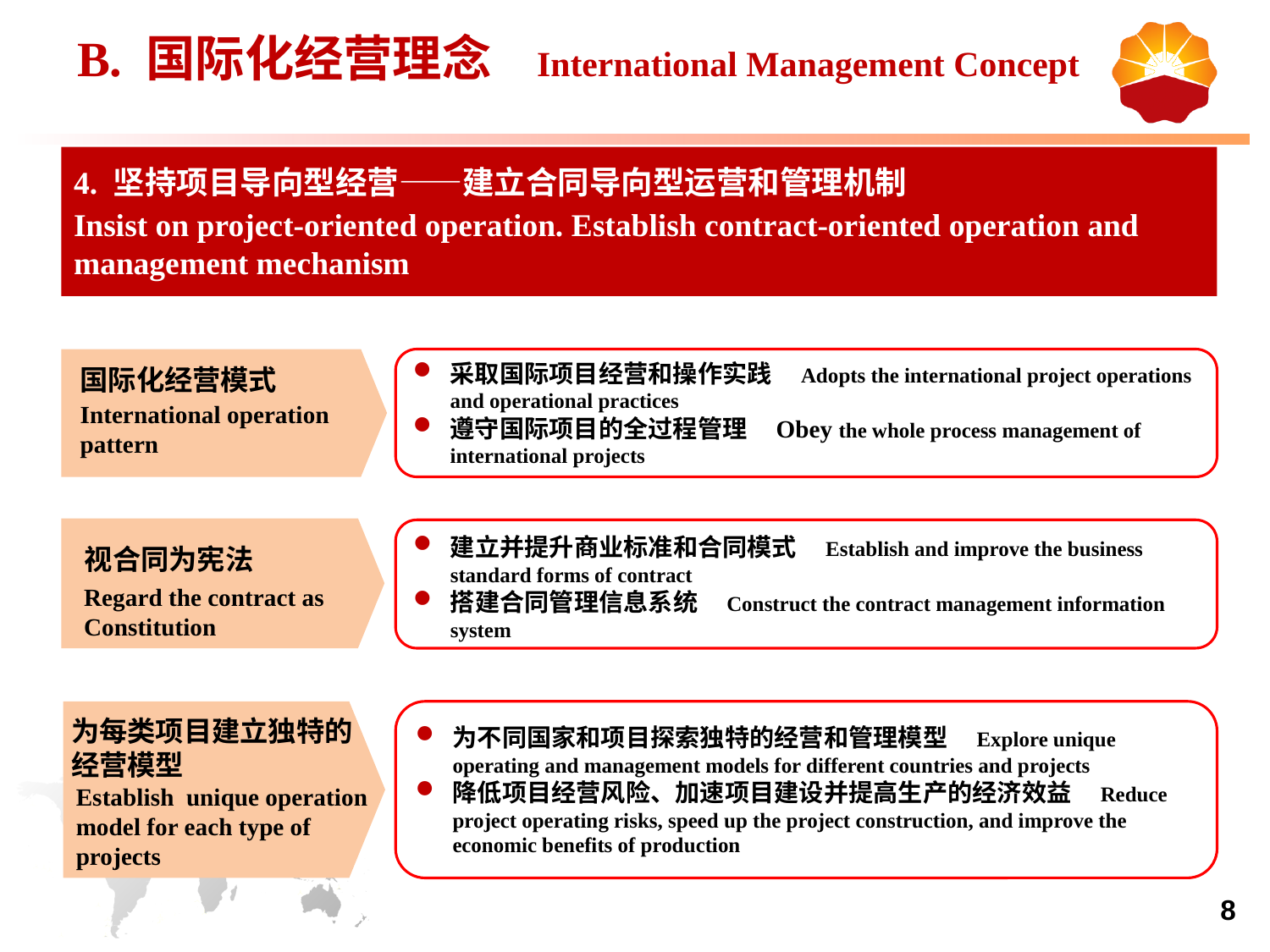

B. 国际化经营理念   International Management Concept
4. 坚持项目导向型经营——建立合同导向型运营和管理机制
Insist on project-oriented operation. Establish contract-oriented operation and management mechanism

采取国际项目经营和操作实践    Adopts the international project operations and operational practices
遵守国际项目的全过程管理    Obey the whole process management of international projects
国际化经营模式
International operation pattern

视合同为宪法
Regard the contract as Constitution
建立并提升商业标准和合同模式    Establish and improve the business standard forms of contract
搭建合同管理信息系统    Construct the contract management information system

为每类项目建立独特的经营模型
Establish  unique operation model for each type of projects
为不同国家和项目探索独特的经营和管理模型    Explore unique operating and management models for different countries and projects
降低项目经营风险、加速项目建设并提高生产的经济效益    Reduce project operating risks, speed up the project construction, and improve the economic benefits of production
8